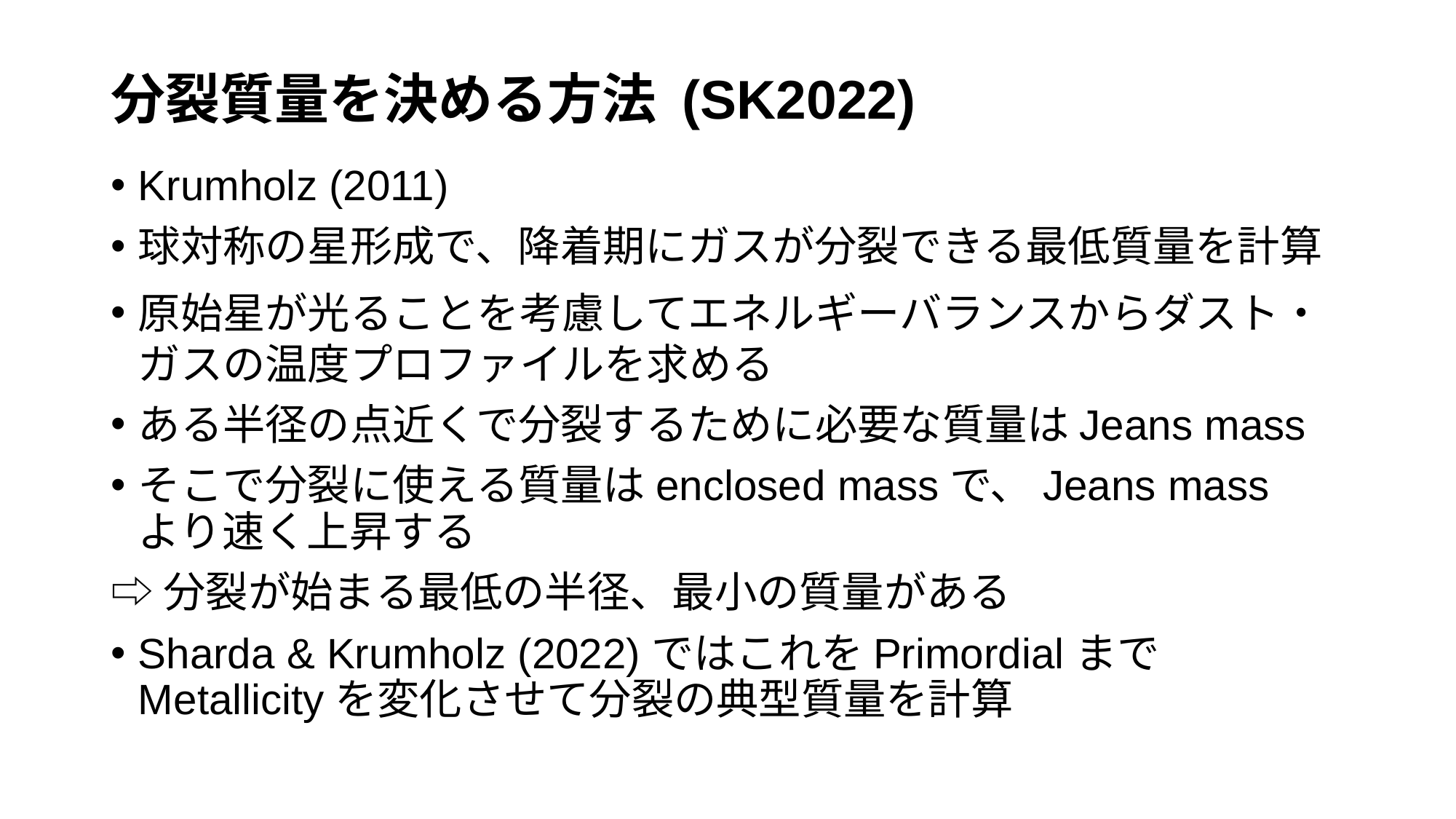

# 分裂質量を決める方法 (SK2022)
Krumholz (2011)
球対称の星形成で、降着期にガスが分裂できる最低質量を計算
原始星が光ることを考慮してエネルギーバランスからダスト・ガスの温度プロファイルを求める
ある半径の点近くで分裂するために必要な質量はJeans mass
そこで分裂に使える質量はenclosed massで、Jeans mass
より速く上昇する
⇨分裂が始まる最低の半径、最小の質量がある
Sharda & Krumholz (2022)ではこれをPrimordialまでMetallicityを変化させて分裂の典型質量を計算